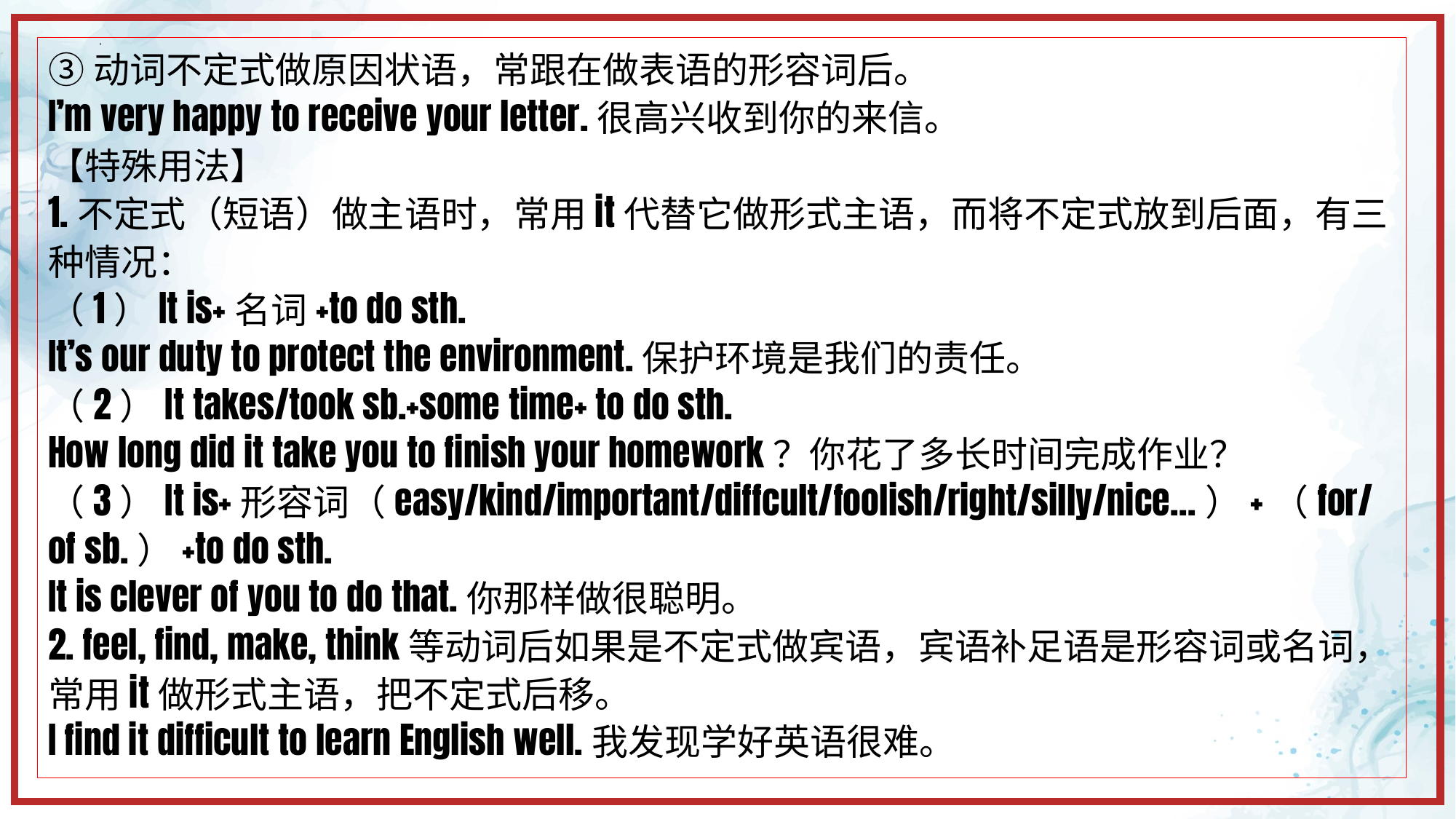

③动词不定式做原因状语，常跟在做表语的形容词后。
I’m very happy to receive your letter.很高兴收到你的来信。
【特殊用法】
1.不定式（短语）做主语时，常用it代替它做形式主语，而将不定式放到后面，有三种情况：
（1）It is+名词+to do sth.
It’s our duty to protect the environment.保护环境是我们的责任。
（2）It takes/took sb.+some time+ to do sth.
How long did it take you to finish your homework？你花了多长时间完成作业？
（3）It is+形容词（easy/kind/important/diffcult/foolish/right/silly/nice…）+（for/of sb.）+to do sth.
It is clever of you to do that.你那样做很聪明。
2. feel, find, make, think等动词后如果是不定式做宾语，宾语补足语是形容词或名词，常用it做形式主语，把不定式后移。
I find it difficult to learn English well.我发现学好英语很难。